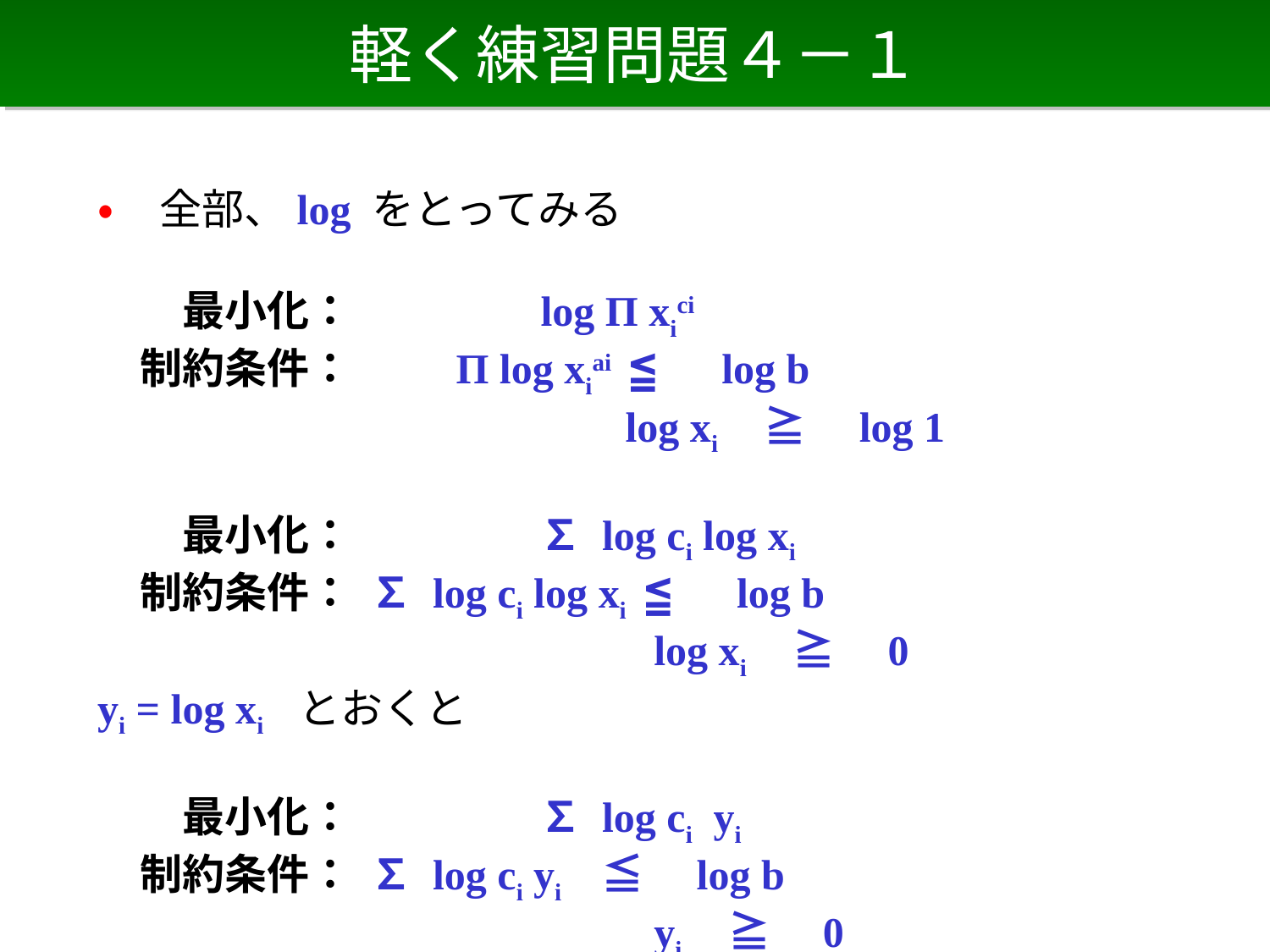

# 軽く練習問題４－１
• 全部、log をとってみる

　　最小化： 　　　　log Π xici
　制約条件： 　　Π log xiai  ≦　log b
　　　　　　　　　　　　 log xi 　 ≧　log 1

　　最小化： 　　　　 ∑ log ci log xi
　制約条件：  ∑ log ci log xi  ≦　log b
　　　　　　　　   　　　　 log xi 　 ≧　0
yi = log xi　とおくと

　　最小化： 　　　　 ∑ log ci  yi
　制約条件：  ∑ log ci yi　 ≦　log b
　　　　　　　　   　　　　 yi 　 ≧　0